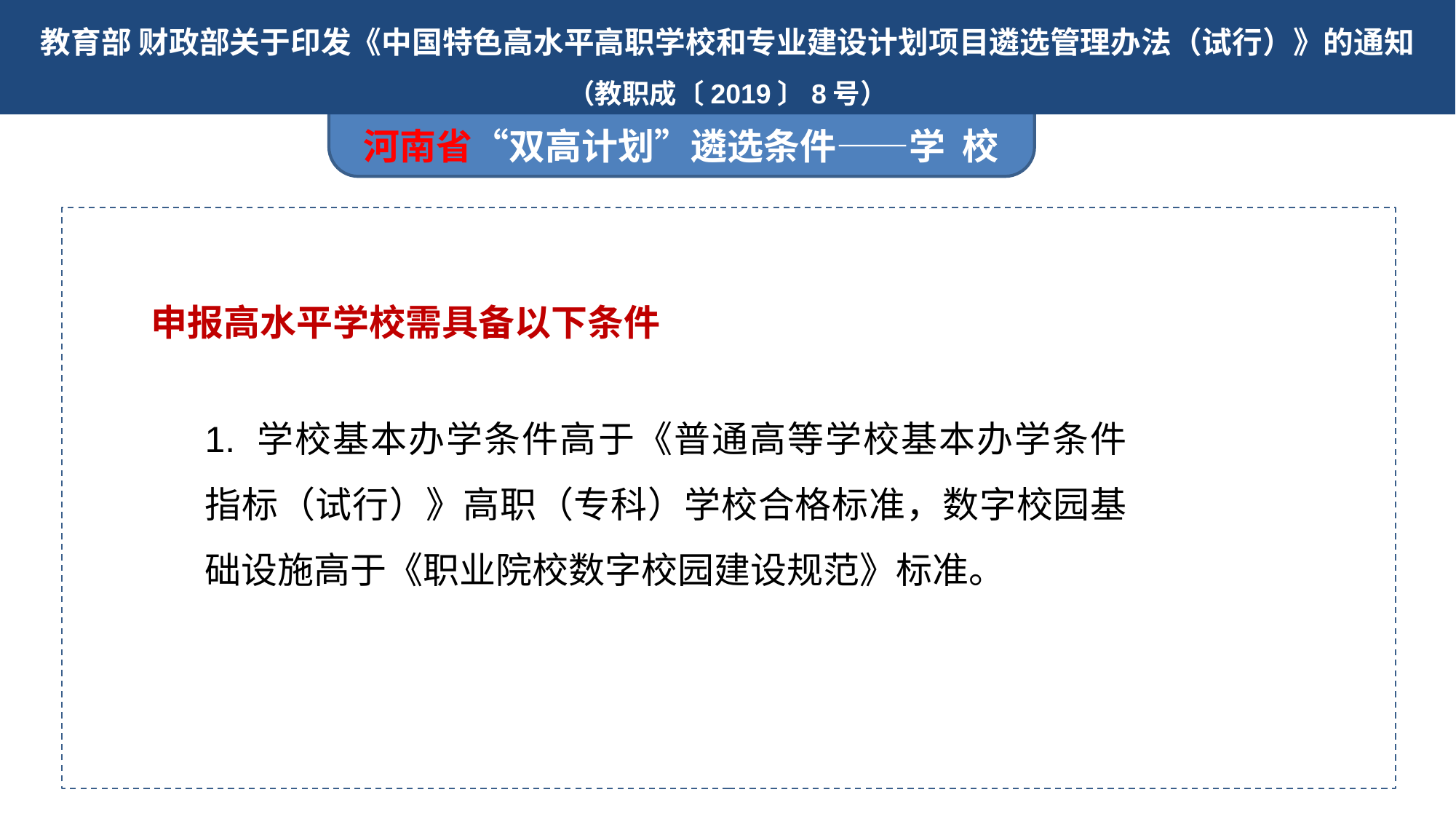

教育部 财政部关于印发《中国特色高水平高职学校和专业建设计划项目遴选管理办法（试行）》的通知
（教职成〔2019〕8号）

河南省“双高计划”遴选条件——学  校

    申报高水平学校需具备以下条件
1. 学校基本办学条件高于《普通高等学校基本办学条件指标（试行）》高职（专科）学校合格标准，数字校园基础设施高于《职业院校数字校园建设规范》标准。